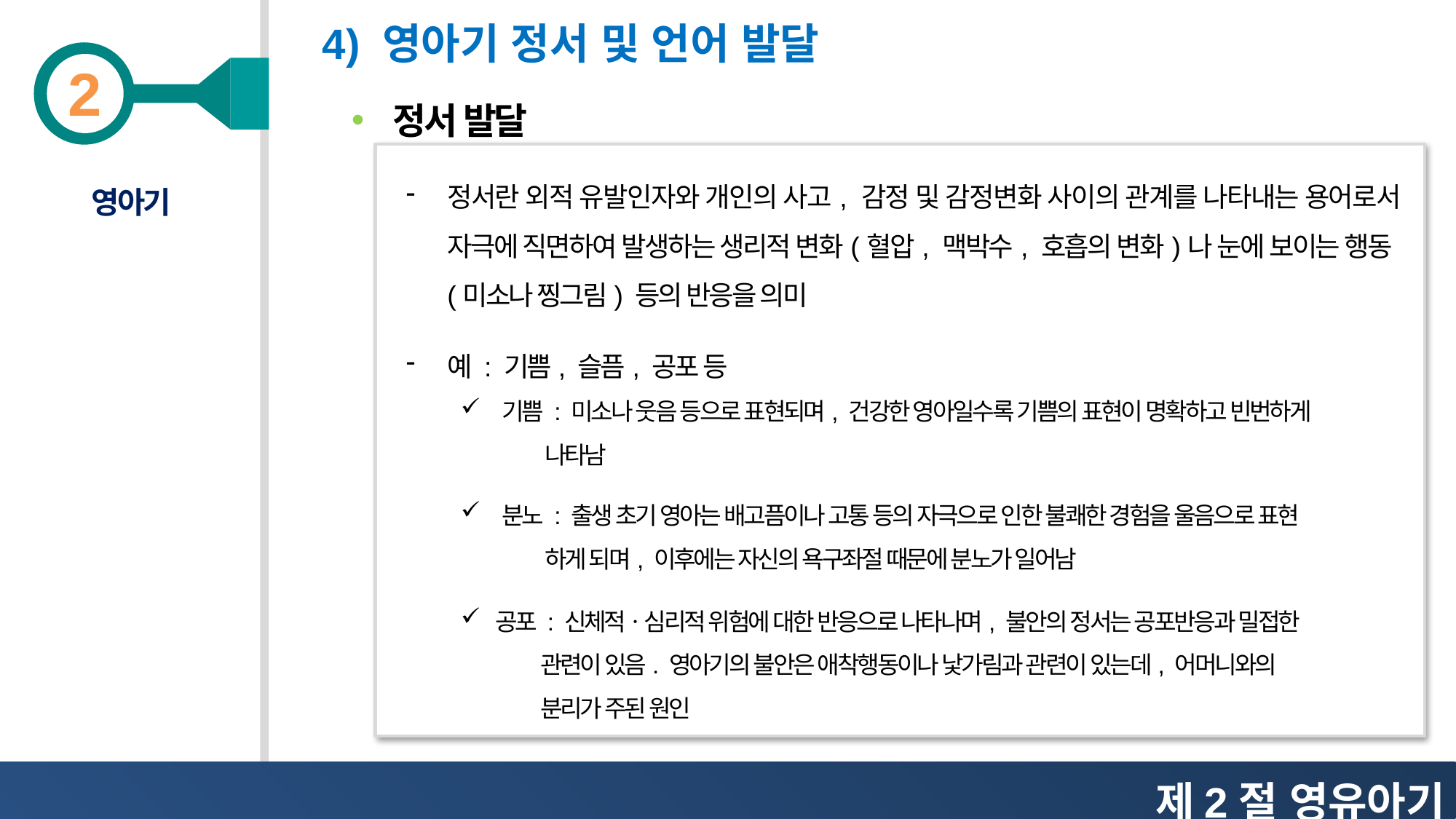

4) 영아기 정서 및 언어 발달
정서 발달

정서란 외적 유발인자와 개인의 사고, 감정 및 감정변화 사이의 관계를 나타내는 용어로서 자극에 직면하여 발생하는 생리적 변화(혈압, 맥박수, 호흡의 변화)나 눈에 보이는 행동(미소나 찡그림) 등의 반응을 의미

예 : 기쁨, 슬픔, 공포 등
기쁨 : 미소나 웃음 등으로 표현되며, 건강한 영아일수록 기쁨의 표현이 명확하고 빈번하게
                 나타남

분노 : 출생 초기 영아는 배고픔이나 고통 등의 자극으로 인한 불쾌한 경험을 울음으로 표현
                 하게 되며, 이후에는 자신의 욕구좌절 때문에 분노가 일어남

공포 : 신체적ㆍ심리적 위험에 대한 반응으로 나타나며, 불안의 정서는 공포반응과 밀접한
                관련이 있음. 영아기의 불안은 애착행동이나 낯가림과 관련이 있는데, 어머니와의
                분리가 주된 원인

영아기
제2절 영유아기